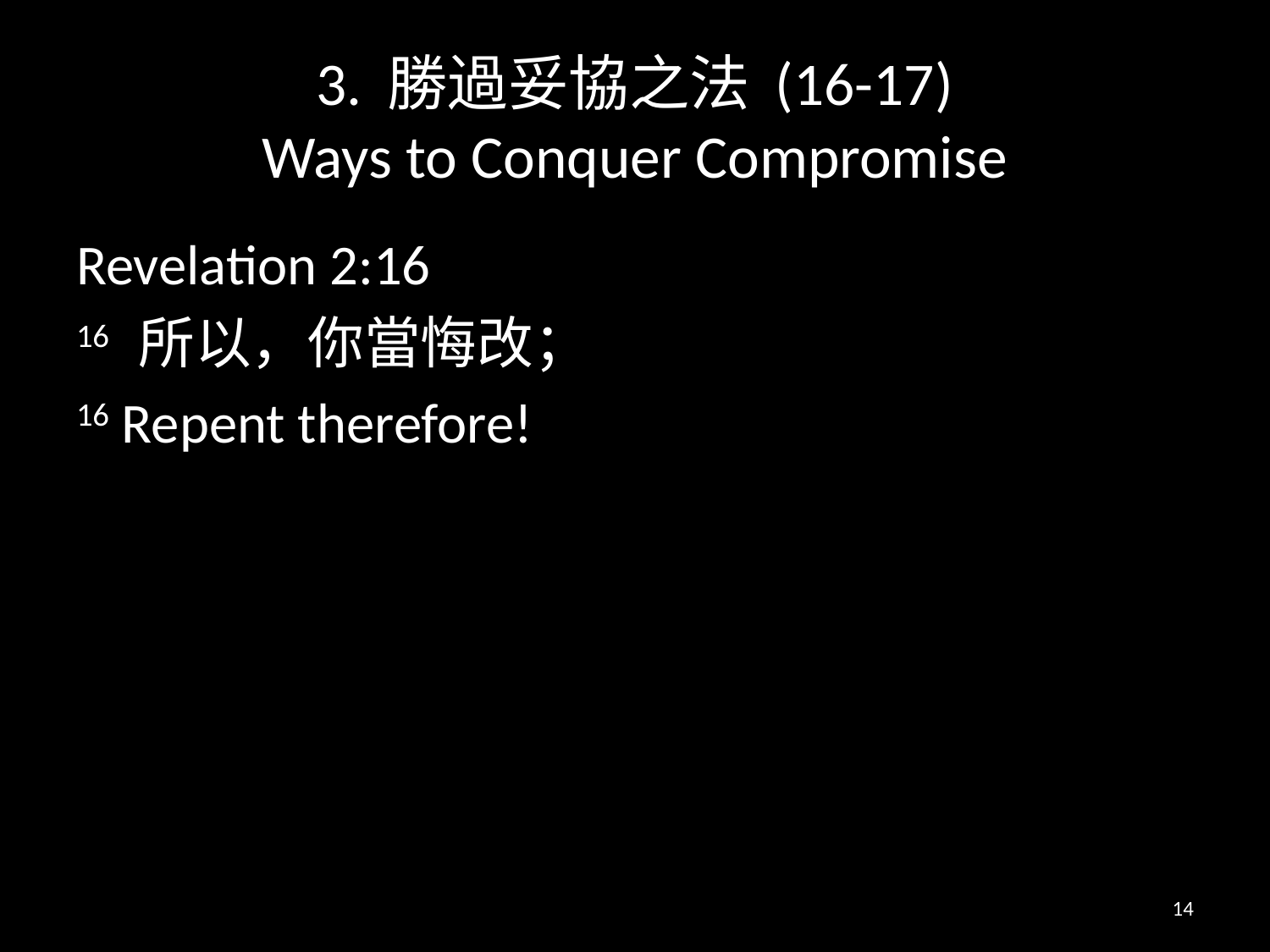

# 3. 勝過妥協之法 (16-17) Ways to Conquer Compromise
Revelation 2:16
16 所以，你當悔改；
16 Repent therefore!

14